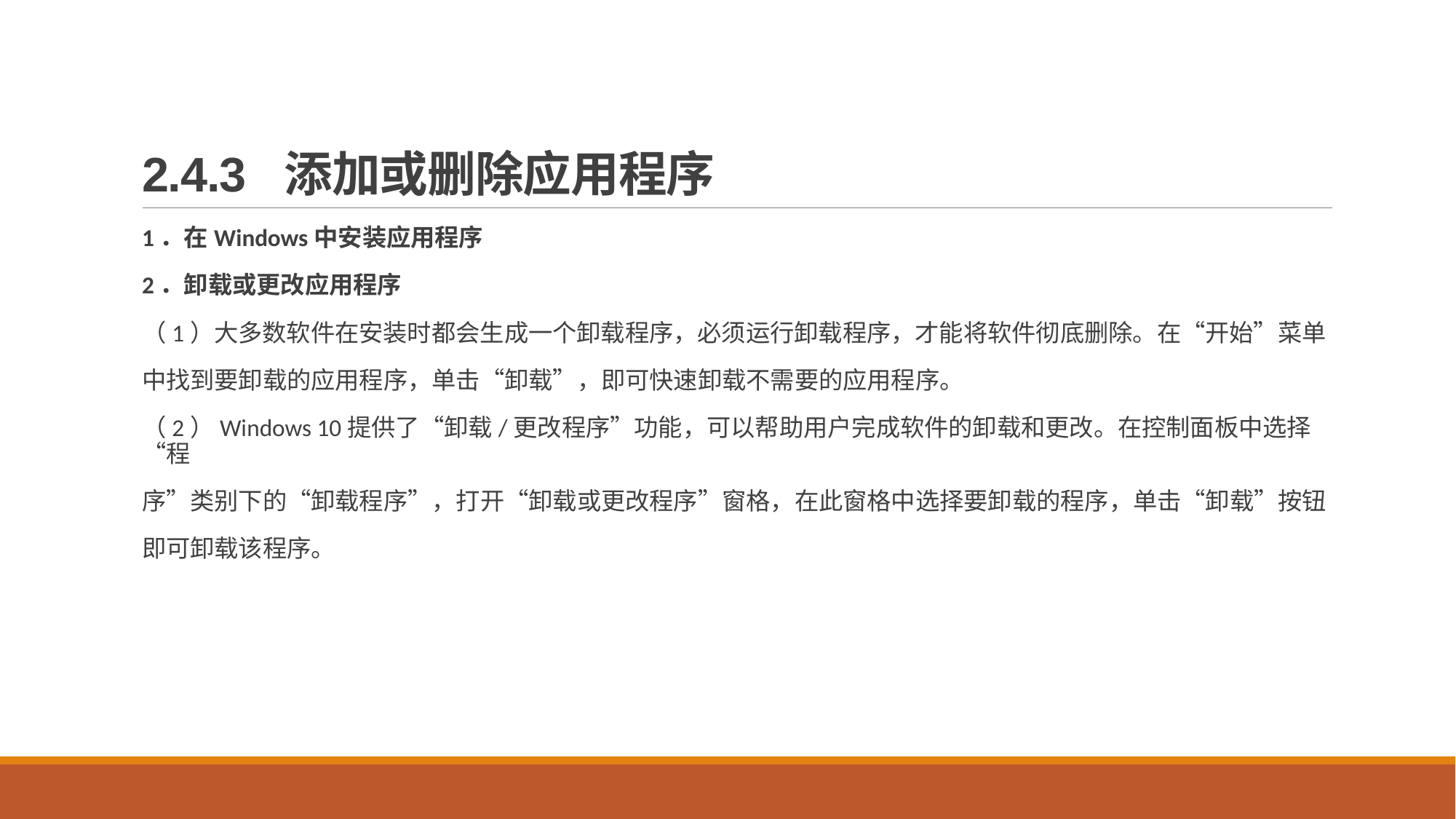

# 2.4.3  添加或删除应用程序
1．在Windows中安装应用程序
2．卸载或更改应用程序
（1）大多数软件在安装时都会生成一个卸载程序，必须运行卸载程序，才能将软件彻底删除。在“开始”菜单
中找到要卸载的应用程序，单击“卸载”，即可快速卸载不需要的应用程序。
（2）Windows 10提供了“卸载/更改程序”功能，可以帮助用户完成软件的卸载和更改。在控制面板中选择“程
序”类别下的“卸载程序”，打开“卸载或更改程序”窗格，在此窗格中选择要卸载的程序，单击“卸载”按钮
即可卸载该程序。